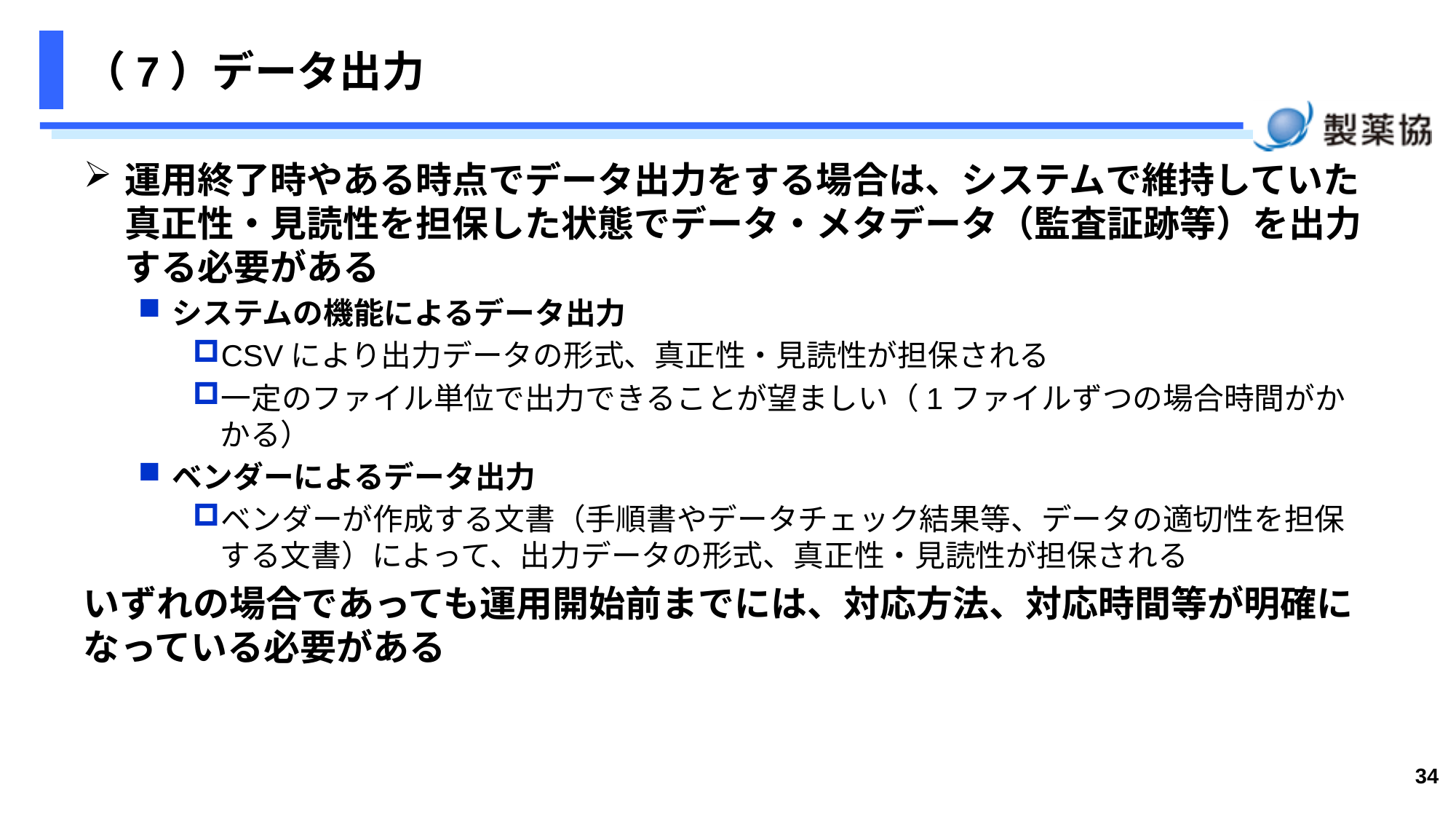

# （7）データ出力
運用終了時やある時点でデータ出力をする場合は、システムで維持していた真正性・見読性を担保した状態でデータ・メタデータ（監査証跡等）を出力する必要がある
システムの機能によるデータ出力
CSVにより出力データの形式、真正性・見読性が担保される
一定のファイル単位で出力できることが望ましい（1ファイルずつの場合時間がかかる）
ベンダーによるデータ出力
ベンダーが作成する文書（手順書やデータチェック結果等、データの適切性を担保する文書）によって、出力データの形式、真正性・見読性が担保される
いずれの場合であっても運用開始前までには、対応方法、対応時間等が明確になっている必要がある
34